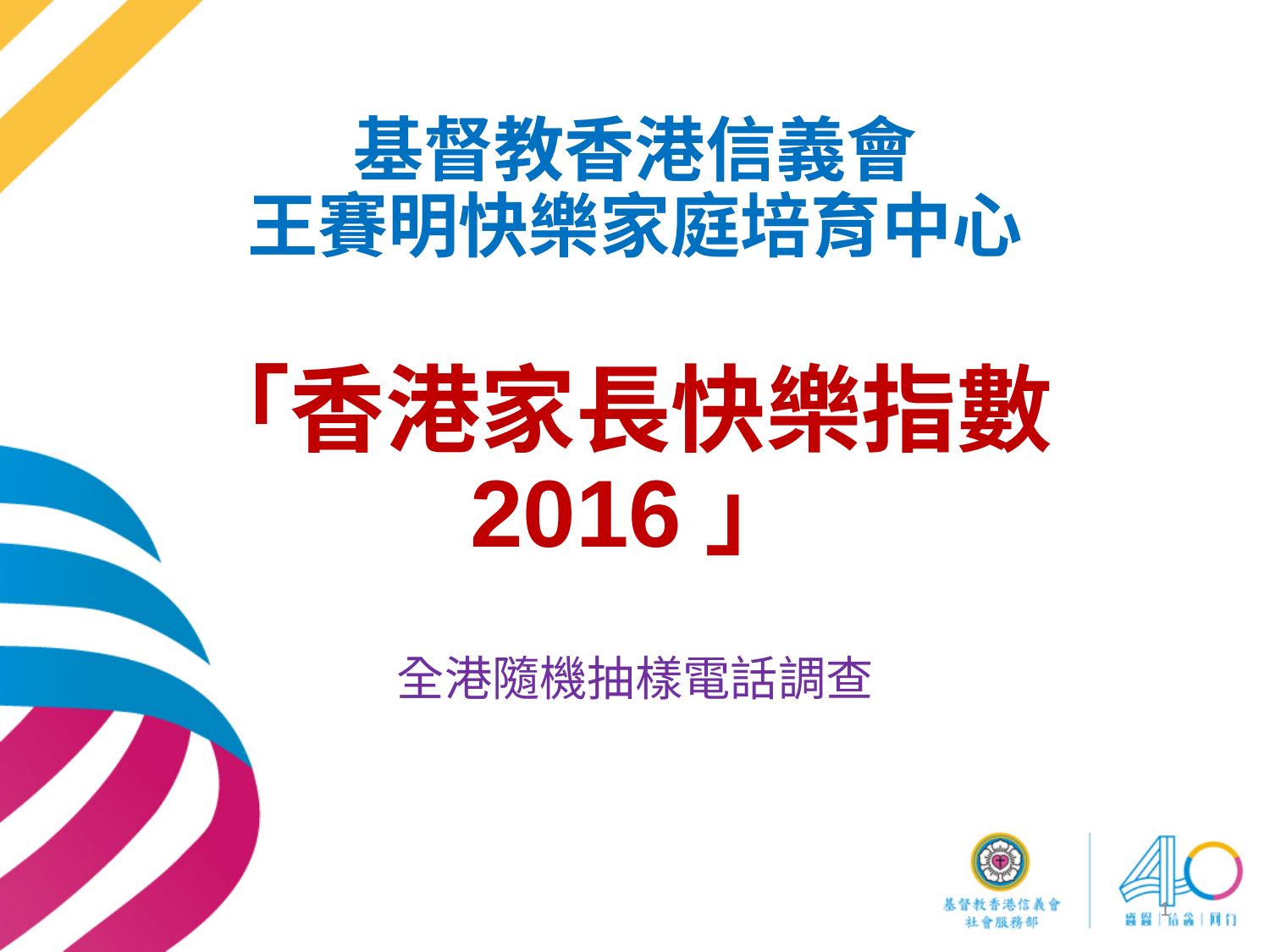

# 基督教香港信義會 王賽明快樂家庭培育中心
「香港家長快樂指數2016」

全港隨機抽樣電話調查

1